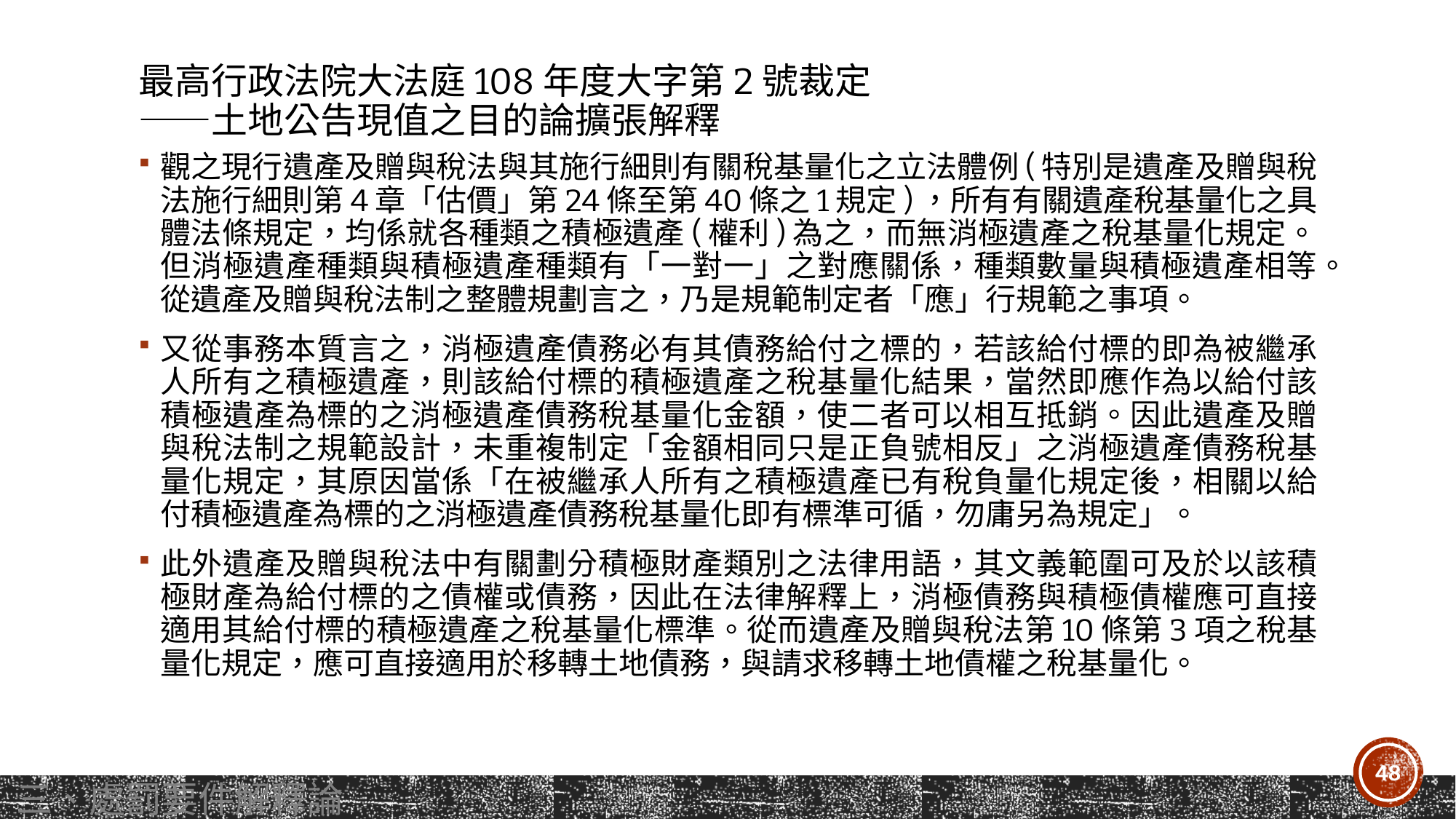

# 最高行政法院大法庭108年度大字第2號裁定 ——土地公告現值之目的論擴張解釋
觀之現行遺產及贈與稅法與其施行細則有關稅基量化之立法體例(特別是遺產及贈與稅法施行細則第4章「估價」第24條至第40條之1規定)，所有有關遺產稅基量化之具體法條規定，均係就各種類之積極遺產(權利)為之，而無消極遺產之稅基量化規定。但消極遺產種類與積極遺產種類有「一對一」之對應關係，種類數量與積極遺產相等。從遺產及贈與稅法制之整體規劃言之，乃是規範制定者「應」行規範之事項。
又從事務本質言之，消極遺產債務必有其債務給付之標的，若該給付標的即為被繼承人所有之積極遺產，則該給付標的積極遺產之稅基量化結果，當然即應作為以給付該積極遺產為標的之消極遺產債務稅基量化金額，使二者可以相互抵銷。因此遺產及贈與稅法制之規範設計，未重複制定「金額相同只是正負號相反」之消極遺產債務稅基量化規定，其原因當係「在被繼承人所有之積極遺產已有稅負量化規定後，相關以給付積極遺產為標的之消極遺產債務稅基量化即有標準可循，勿庸另為規定」。
此外遺產及贈與稅法中有關劃分積極財產類別之法律用語，其文義範圍可及於以該積極財產為給付標的之債權或債務，因此在法律解釋上，消極債務與積極債權應可直接適用其給付標的積極遺產之稅基量化標準。從而遺產及贈與稅法第10條第3項之稅基量化規定，應可直接適用於移轉土地債務，與請求移轉土地債權之稅基量化。

48